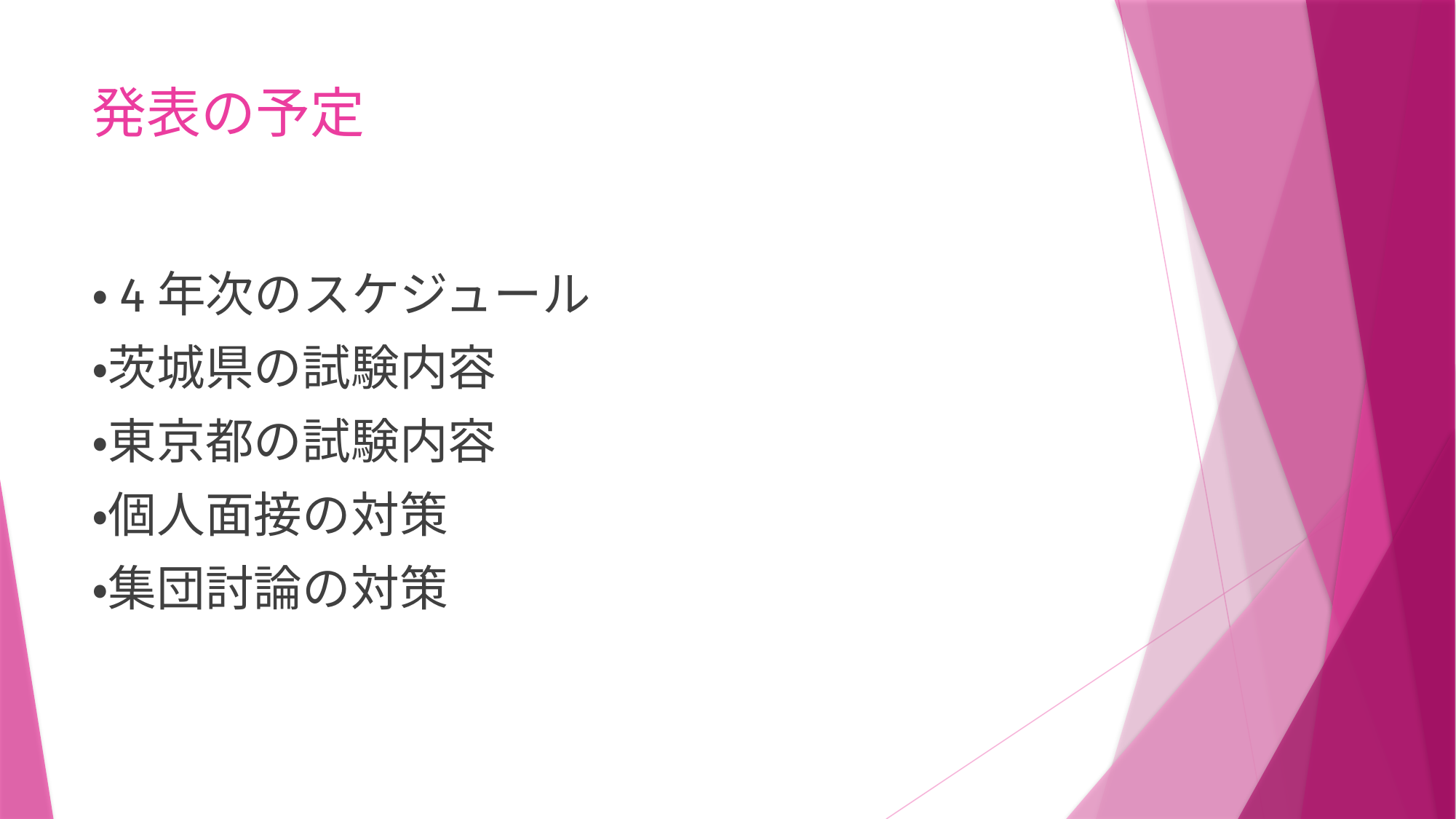

# 発表の予定
・4年次のスケジュール
・茨城県の試験内容
・東京都の試験内容
・個人面接の対策
・集団討論の対策